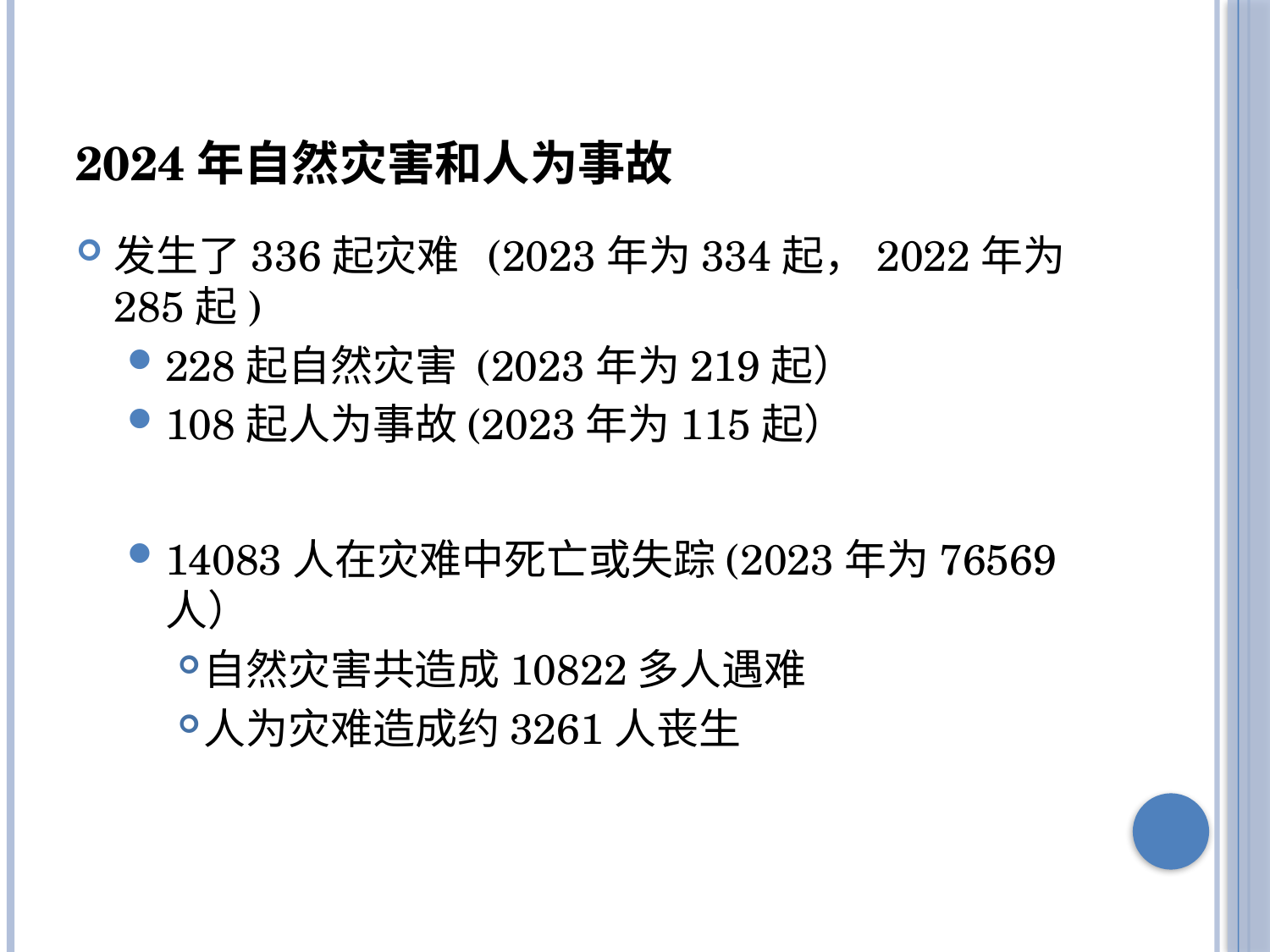

# 2024年自然灾害和人为事故
发生了336起灾难  (2023年为334起，2022年为285起)
228起自然灾害 (2023年为219起）
108起人为事故(2023年为115起）

14083人在灾难中死亡或失踪(2023年为76569人）
自然灾害共造成10822多人遇难
人为灾难造成约3261人丧生